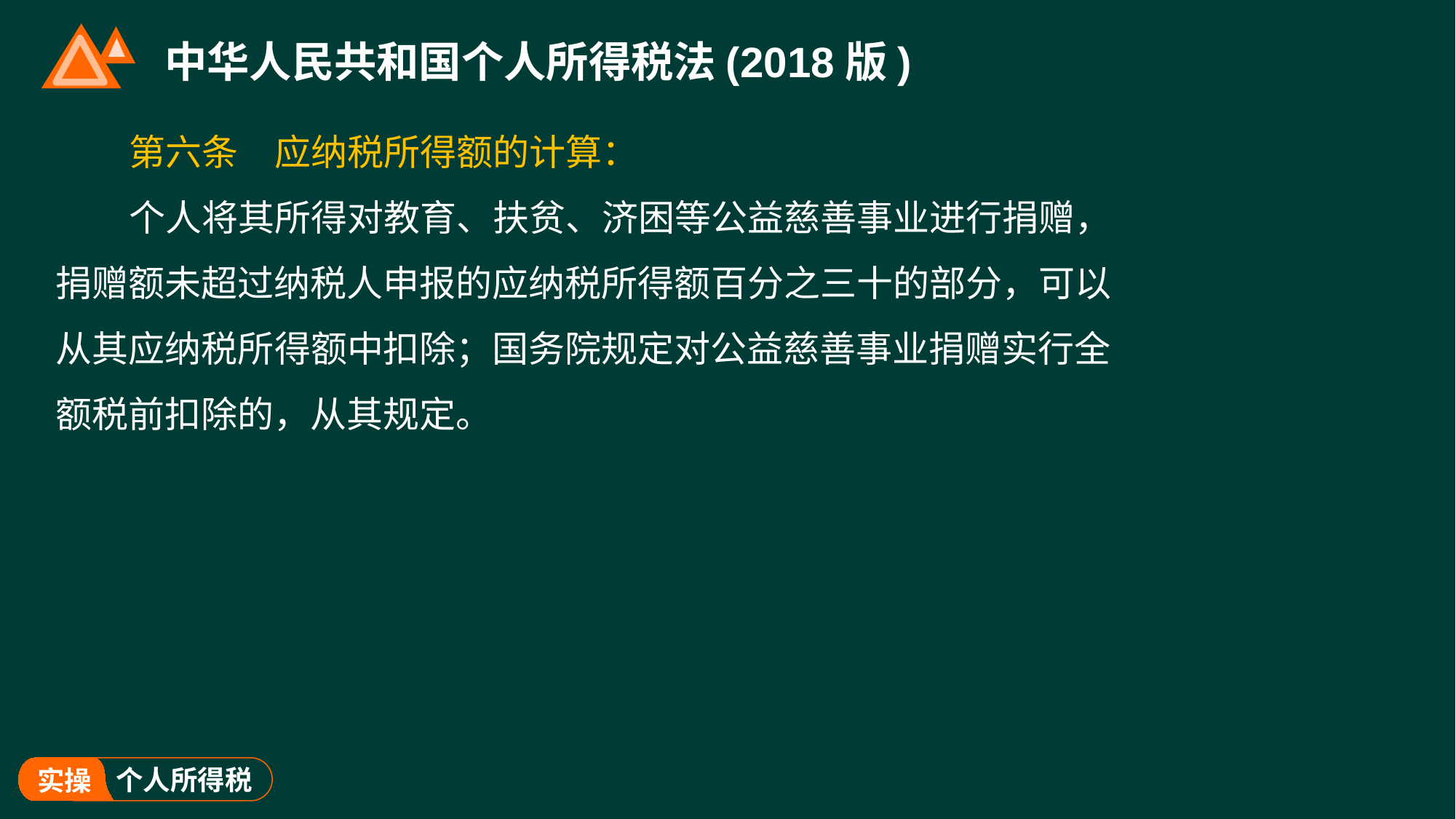

# 中华人民共和国个人所得税法(2018版)
第六条　应纳税所得额的计算：
个人将其所得对教育、扶贫、济困等公益慈善事业进行捐赠，捐赠额未超过纳税人申报的应纳税所得额百分之三十的部分，可以从其应纳税所得额中扣除；国务院规定对公益慈善事业捐赠实行全额税前扣除的，从其规定。